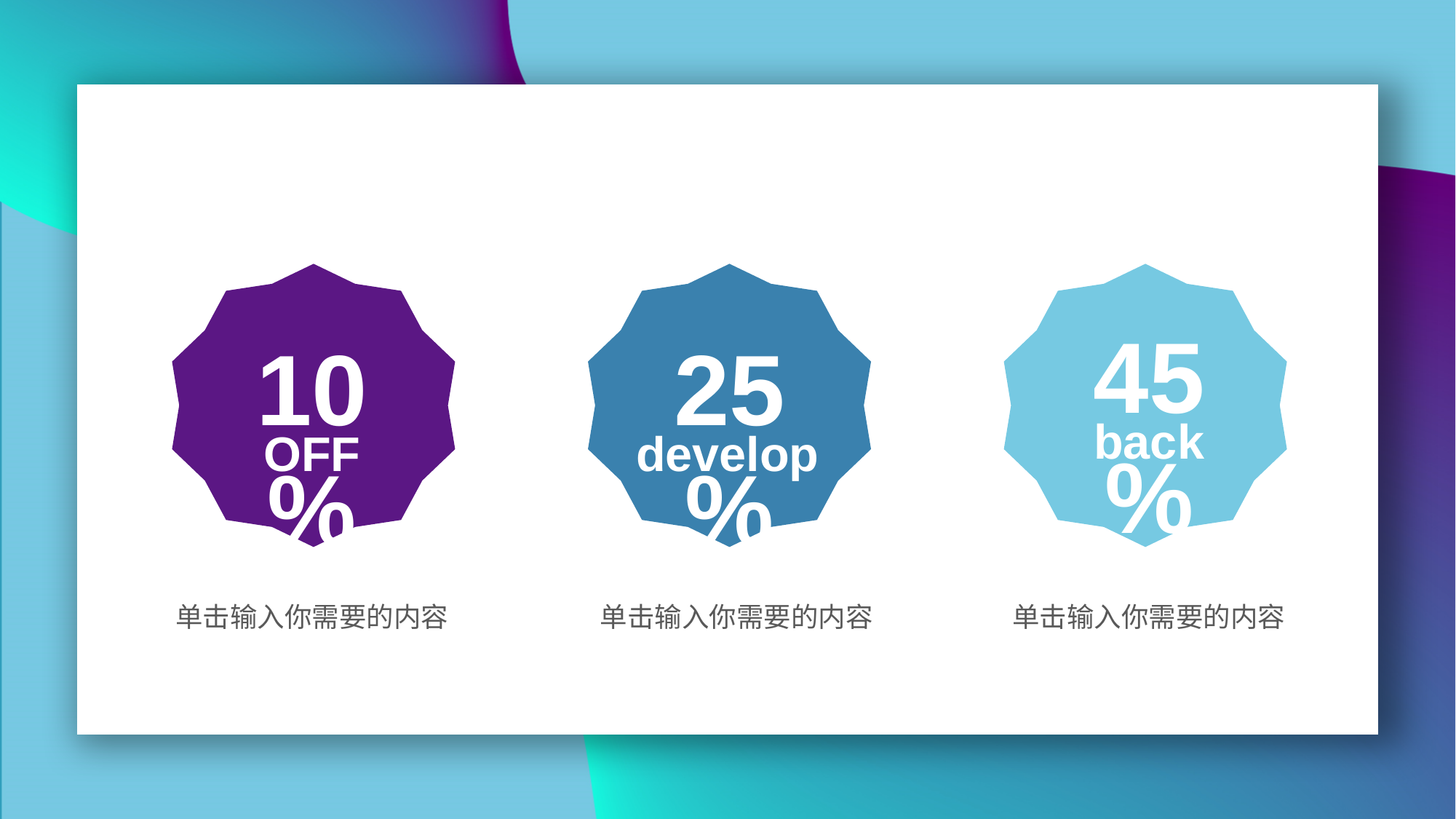

45%
10%
25%
back
develop
OFF
单击输入你需要的内容
单击输入你需要的内容
单击输入你需要的内容